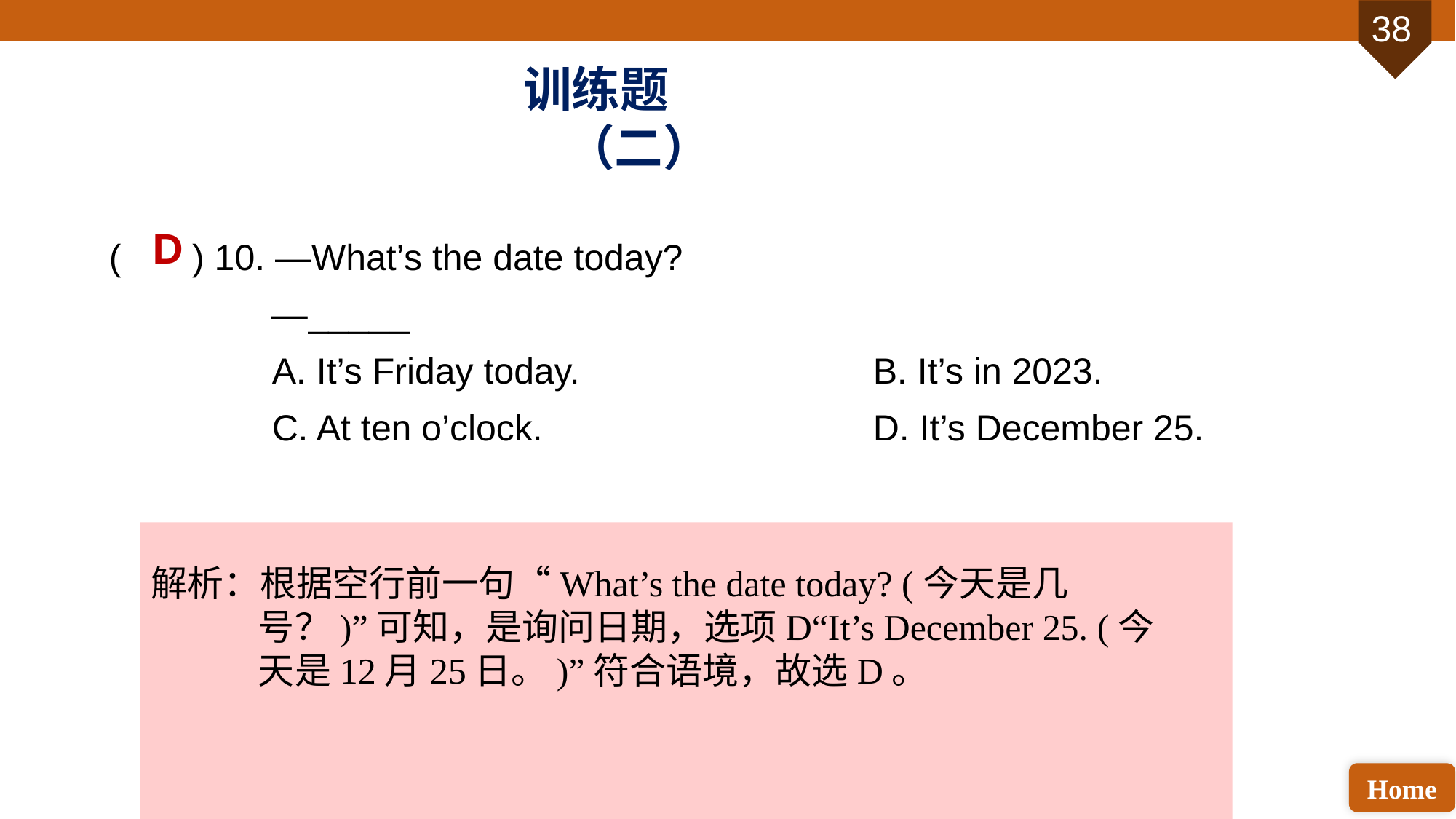

训练题（二）
D
(       ) 10. —What’s the date today?
                —_____
                A. It’s Friday today. 			B. It’s in 2023.
                C. At ten o’clock. 			D. It’s December 25.

解析：根据空行前一句“What’s the date today? (今天是几号？)”可知，是询问日期，选项D“It’s December 25. (今天是12月25日。)”符合语境，故选D。